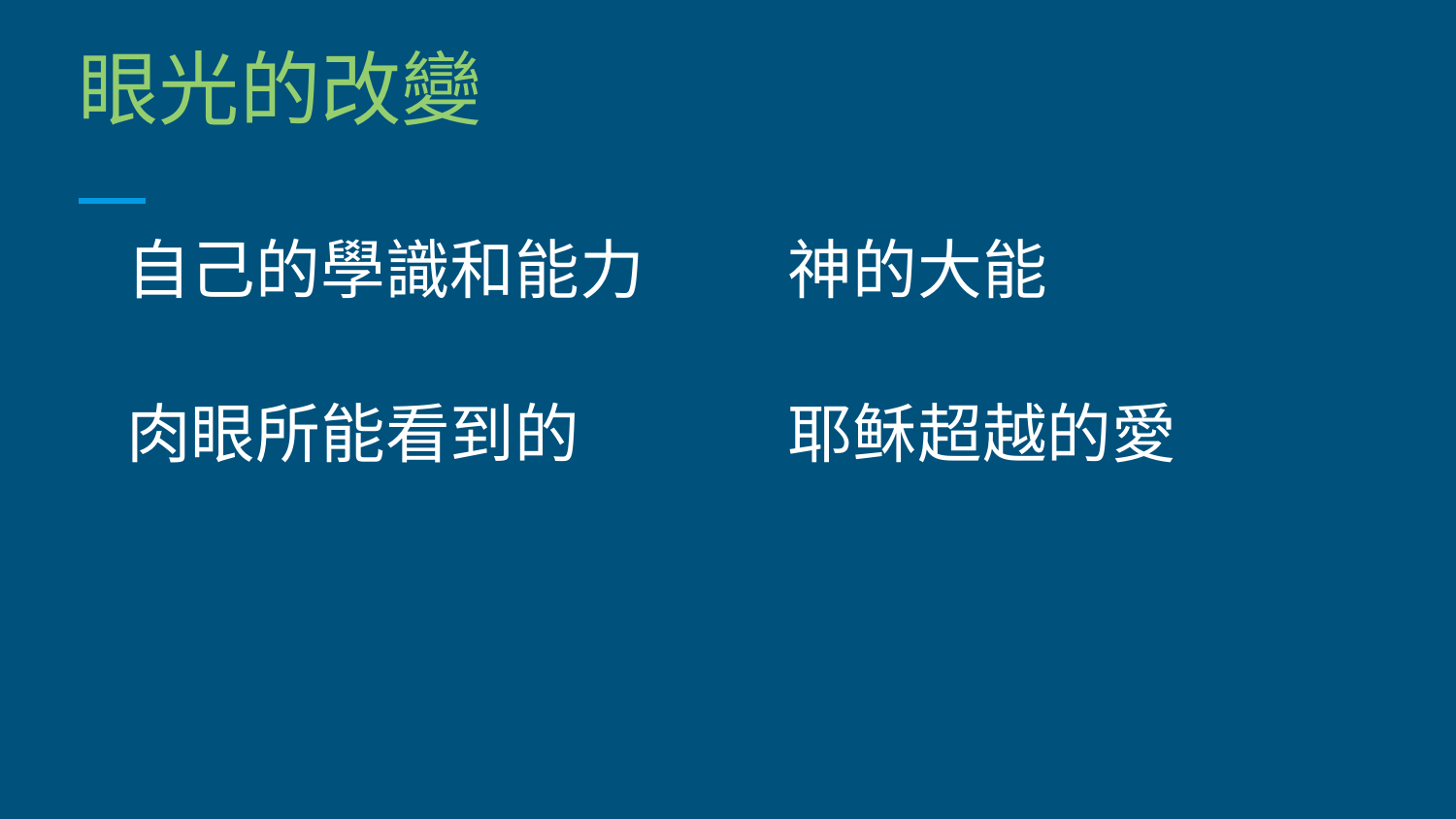

眼光的改變
| 自己的學識和能力 | 神的大能 |
| --- | --- |
| 肉眼所能看到的 | 耶稣超越的愛 |
|  |  |